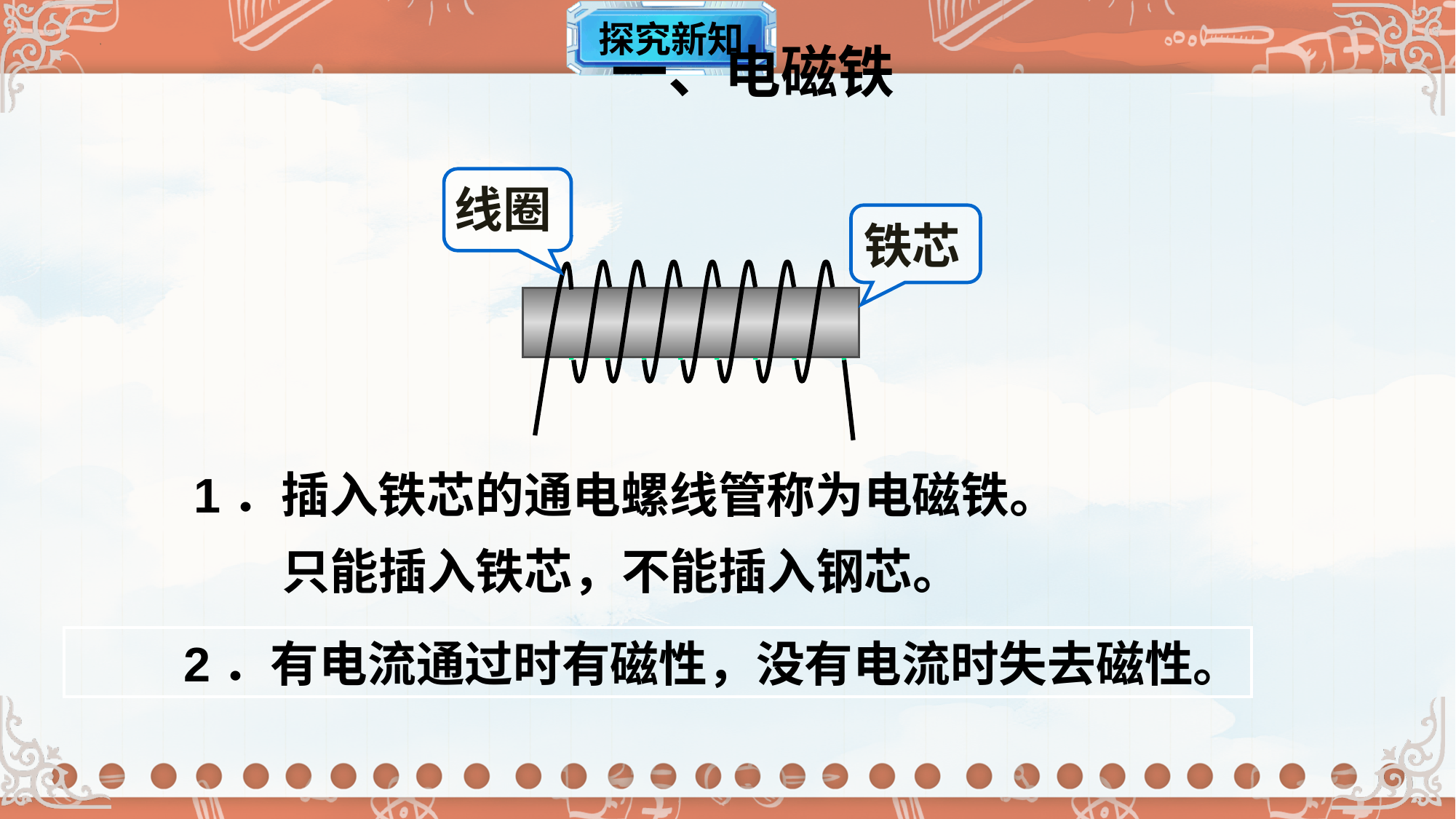

一、电磁铁

线圈

铁芯

　　1．插入铁芯的通电螺线管称为电磁铁。
只能插入铁芯，不能插入钢芯。
　　2．有电流通过时有磁性，没有电流时失去磁性。